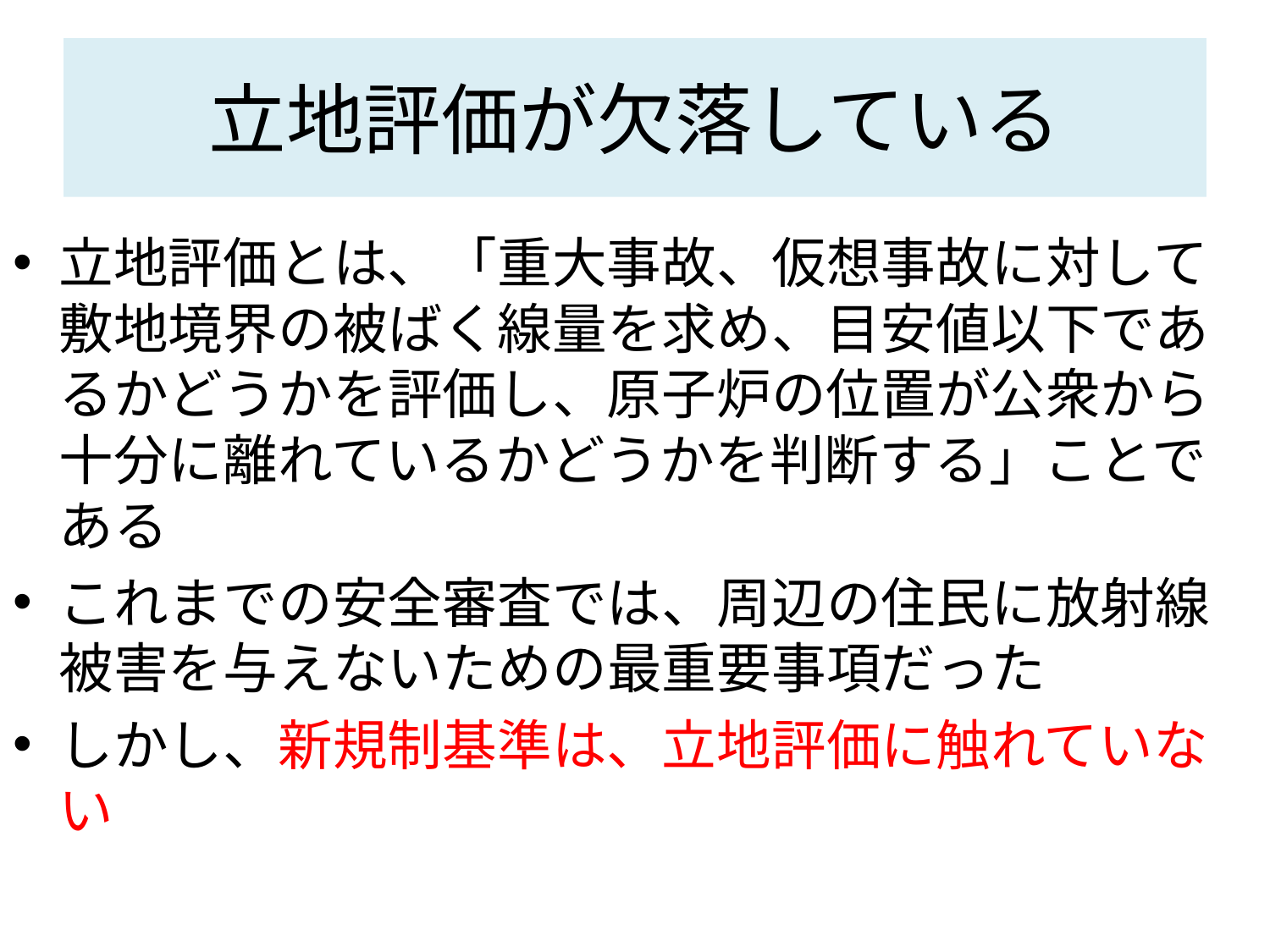

# 立地評価が欠落している
立地評価とは、「重大事故、仮想事故に対して敷地境界の被ばく線量を求め、目安値以下であるかどうかを評価し、原子炉の位置が公衆から十分に離れているかどうかを判断する」ことである
これまでの安全審査では、周辺の住民に放射線被害を与えないための最重要事項だった
しかし、新規制基準は、立地評価に触れていない